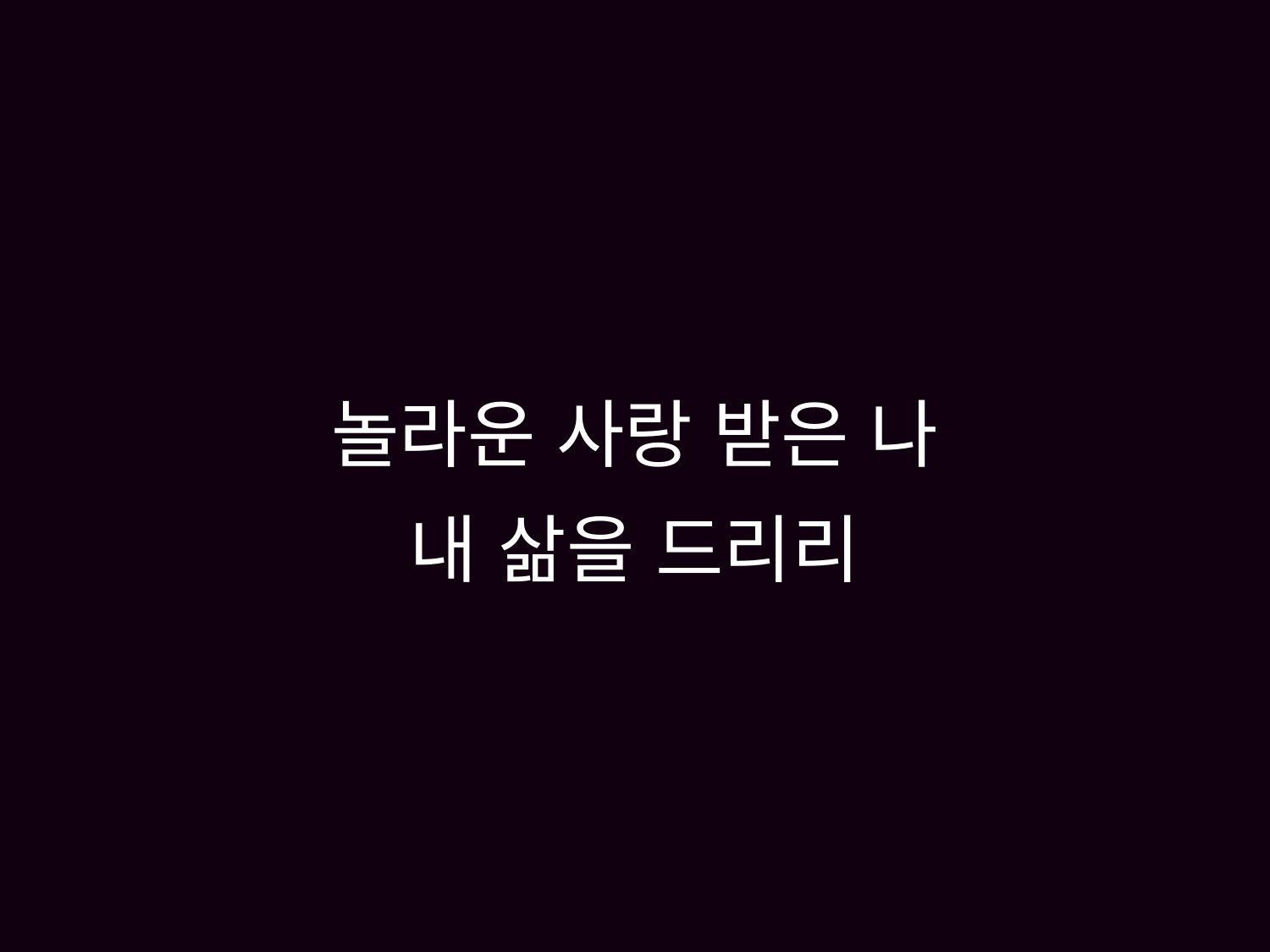

# 놀라운 사랑 받은 나 내 삶을 드리리